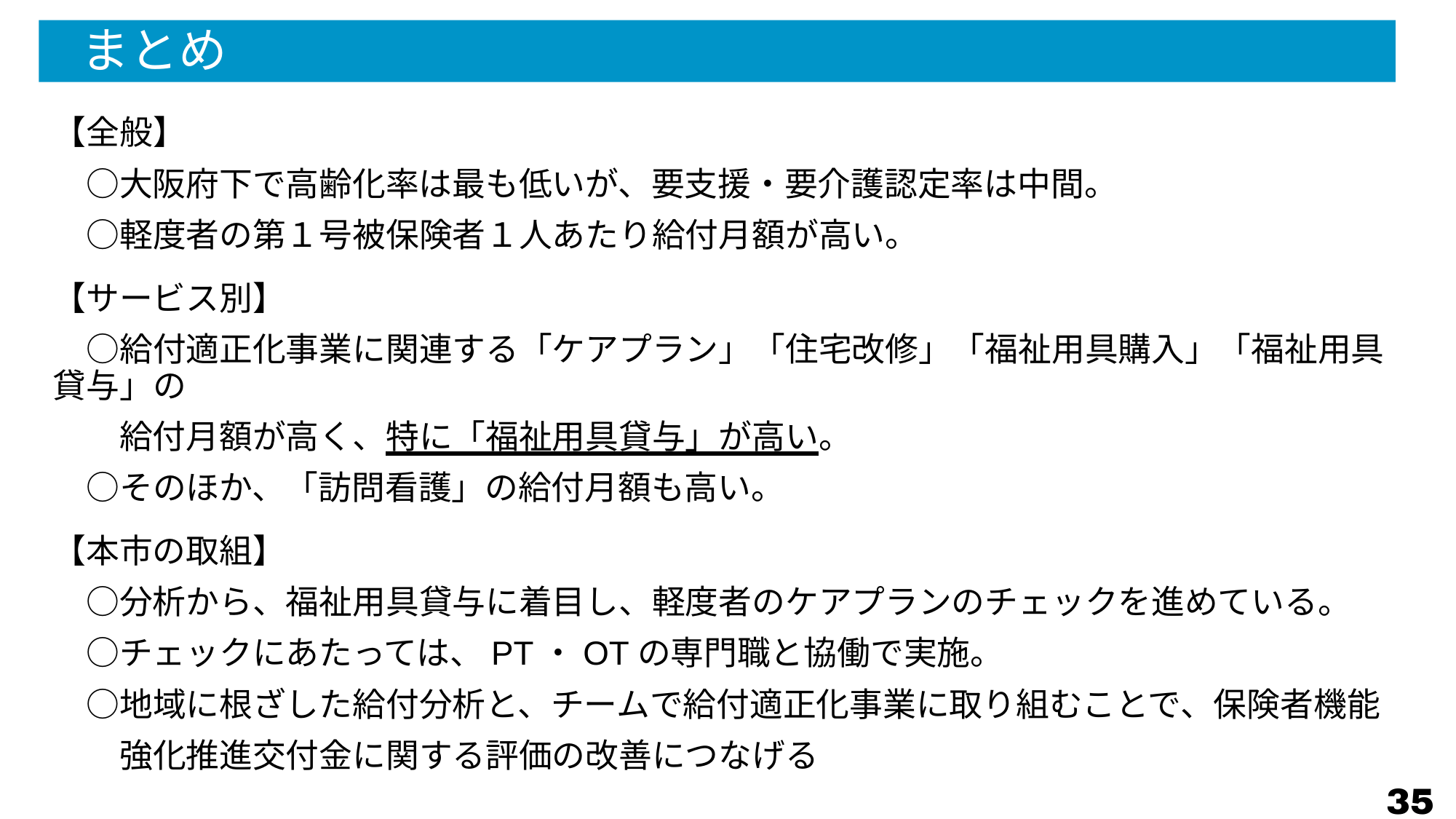

まとめ

【全般】
　○大阪府下で高齢化率は最も低いが、要支援・要介護認定率は中間。
　○軽度者の第１号被保険者１人あたり給付月額が高い。
【サービス別】
　○給付適正化事業に関連する「ケアプラン」「住宅改修」「福祉用具購入」「福祉用具貸与」の
　　給付月額が高く、特に「福祉用具貸与」が高い。
　○そのほか、「訪問看護」の給付月額も高い。
【本市の取組】
　○分析から、福祉用具貸与に着目し、軽度者のケアプランのチェックを進めている。
　○チェックにあたっては、PT・OTの専門職と協働で実施。
　○地域に根ざした給付分析と、チームで給付適正化事業に取り組むことで、保険者機能
　　強化推進交付金に関する評価の改善につなげる
35